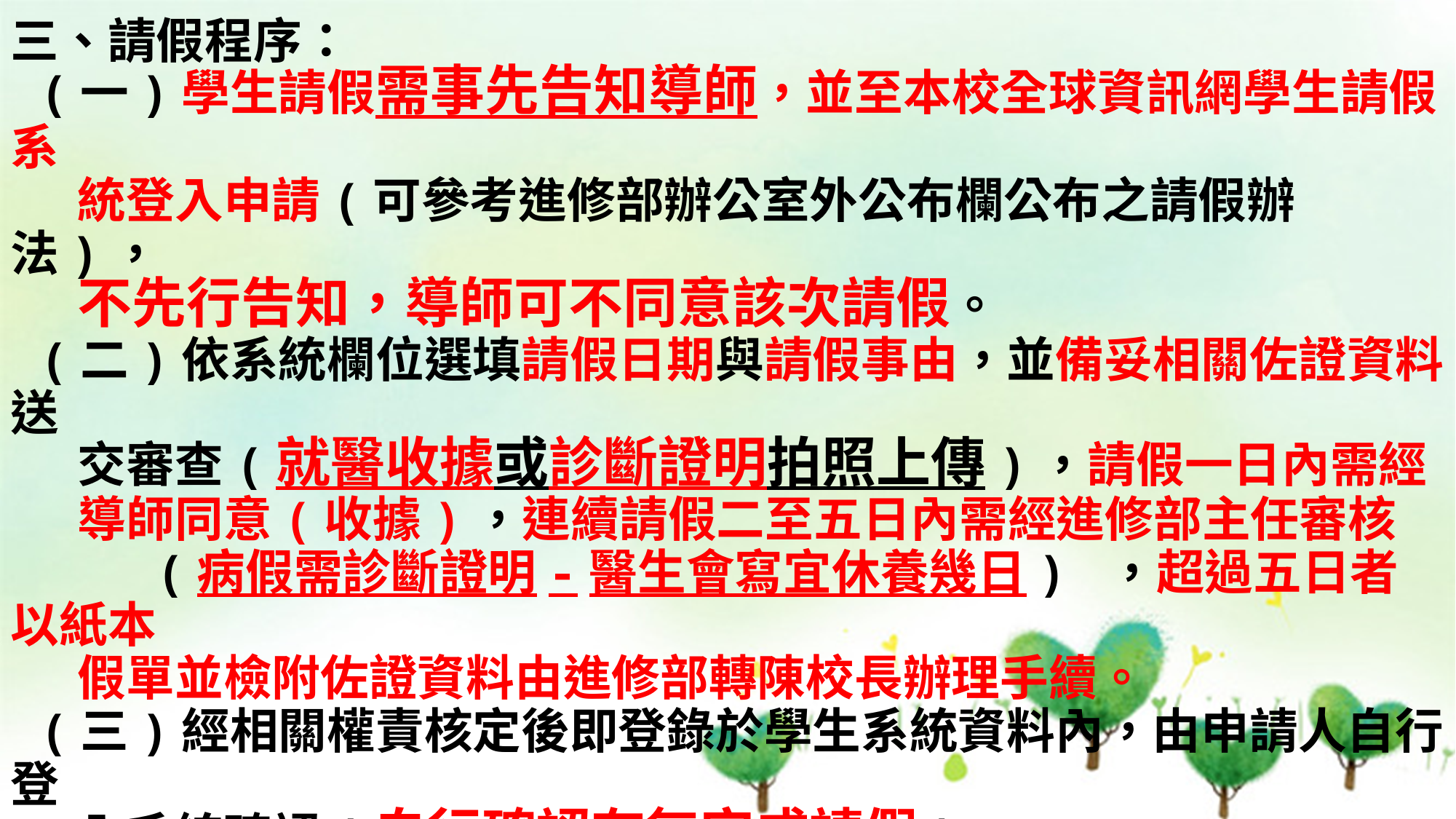

三、請假程序：
 (一)學生請假需事先告知導師，並至本校全球資訊網學生請假系
     統登入申請(可參考進修部辦公室外公布欄公布之請假辦法)，
     不先行告知，導師可不同意該次請假。
 (二)依系統欄位選填請假日期與請假事由，並備妥相關佐證資料送
     交審查(就醫收據或診斷證明拍照上傳)，請假一日內需經
     導師同意(收據)，連續請假二至五日內需經進修部主任審核
     (病假需診斷證明-醫生會寫宜休養幾日) ，超過五日者以紙本
     假單並檢附佐證資料由進修部轉陳校長辦理手續。
 (三)經相關權責核定後即登錄於學生系統資料內，由申請人自行登
     入系統確認(自行確認有無完成請假)。
 (四)上課中途需離校請至生輔組拿取臨時外出單，完成填寫
     後經導師簽章並繳回生輔組後始可離校外出，未經手續不假
    離校者，以校規處分。
 (五)請假資料未完備，退回以曠課列計(收據、診斷證明)。